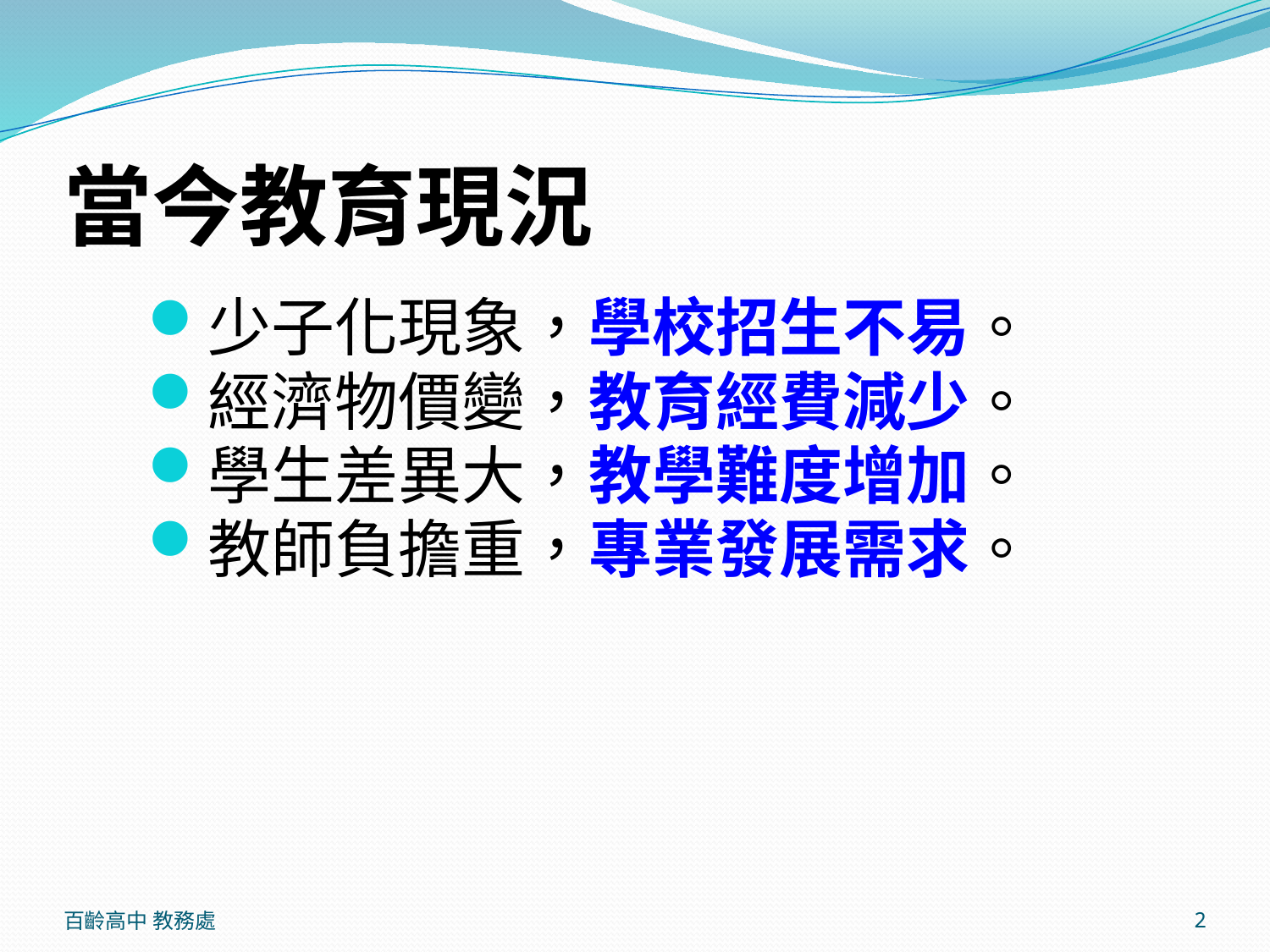

# 當今教育現況
少子化現象，學校招生不易。
經濟物價變，教育經費減少。
學生差異大，教學難度增加。
教師負擔重，專業發展需求。

百齡高中 教務處
2